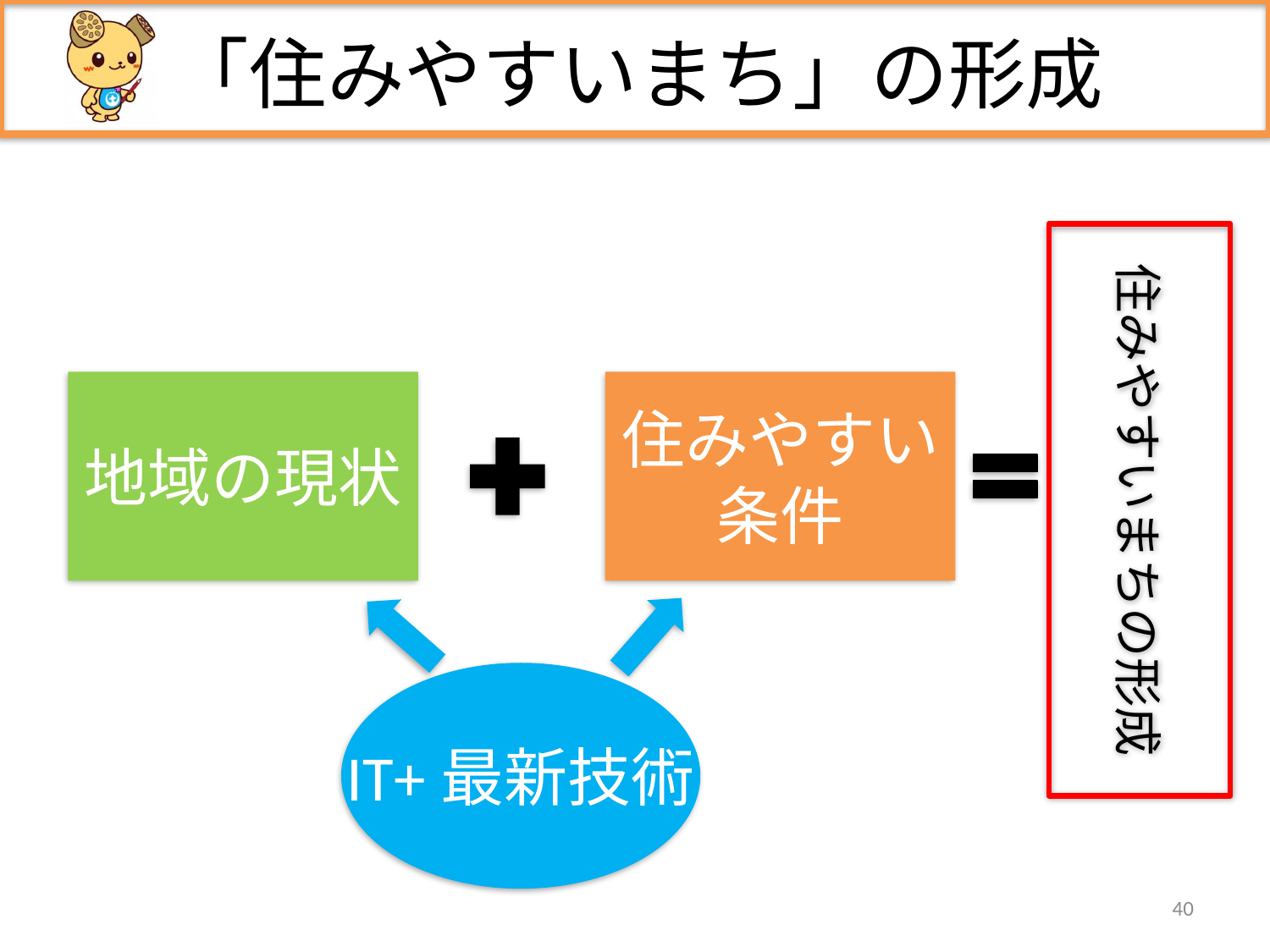

# 「住みやすいまち」の形成
住みやすいまちの形成
地域の現状
住みやすい
条件

IT+最新技術
40